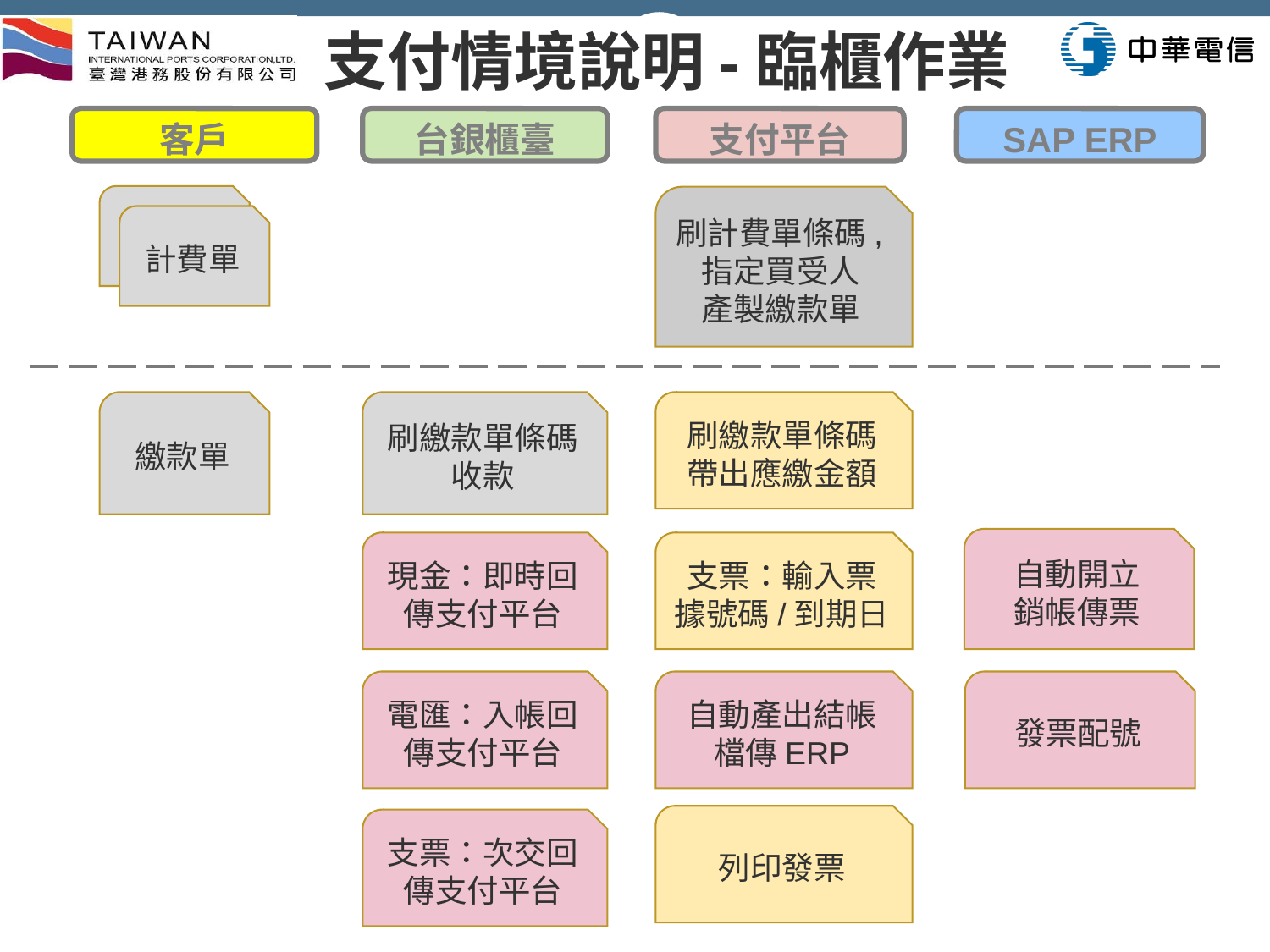

# 支付情境說明-臨櫃作業
客戶
台銀櫃臺
支付平台
SAP ERP
計費單
刷計費單條碼,指定買受人
產製繳款單
計費單
繳款單
刷繳款單條碼收款
刷繳款單條碼帶出應繳金額
自動開立
銷帳傳票
現金：即時回傳支付平台
支票：輸入票據號碼/到期日
電匯：入帳回傳支付平台
自動產出結帳檔傳ERP
發票配號
列印發票
支票：次交回傳支付平台